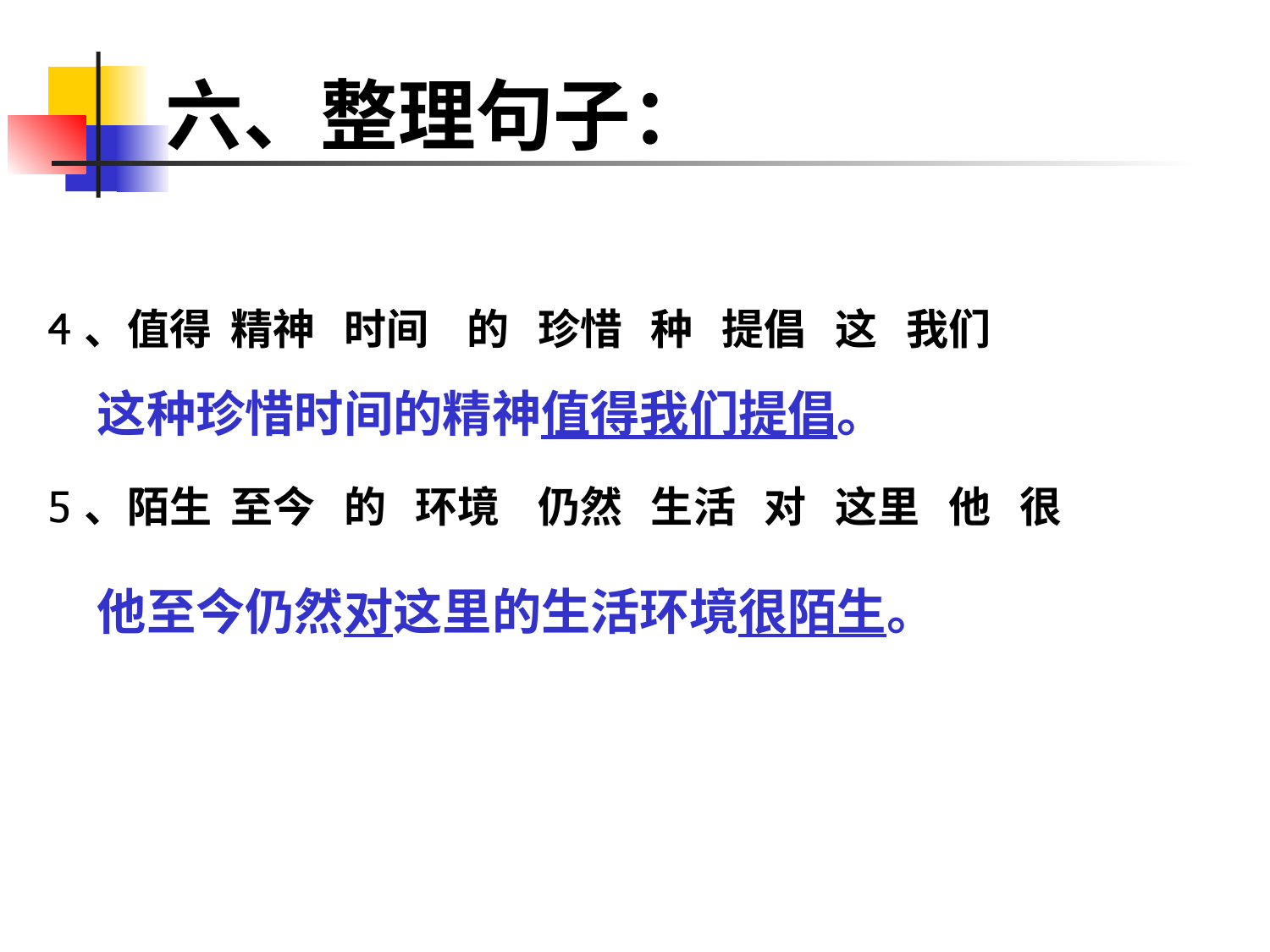

# 六、整理句子：
4、值得  精神   时间    的   珍惜   种   提倡   这   我们

5、陌生  至今   的   环境    仍然   生活   对   这里   他   很

这种珍惜时间的精神值得我们提倡。
他至今仍然对这里的生活环境很陌生。